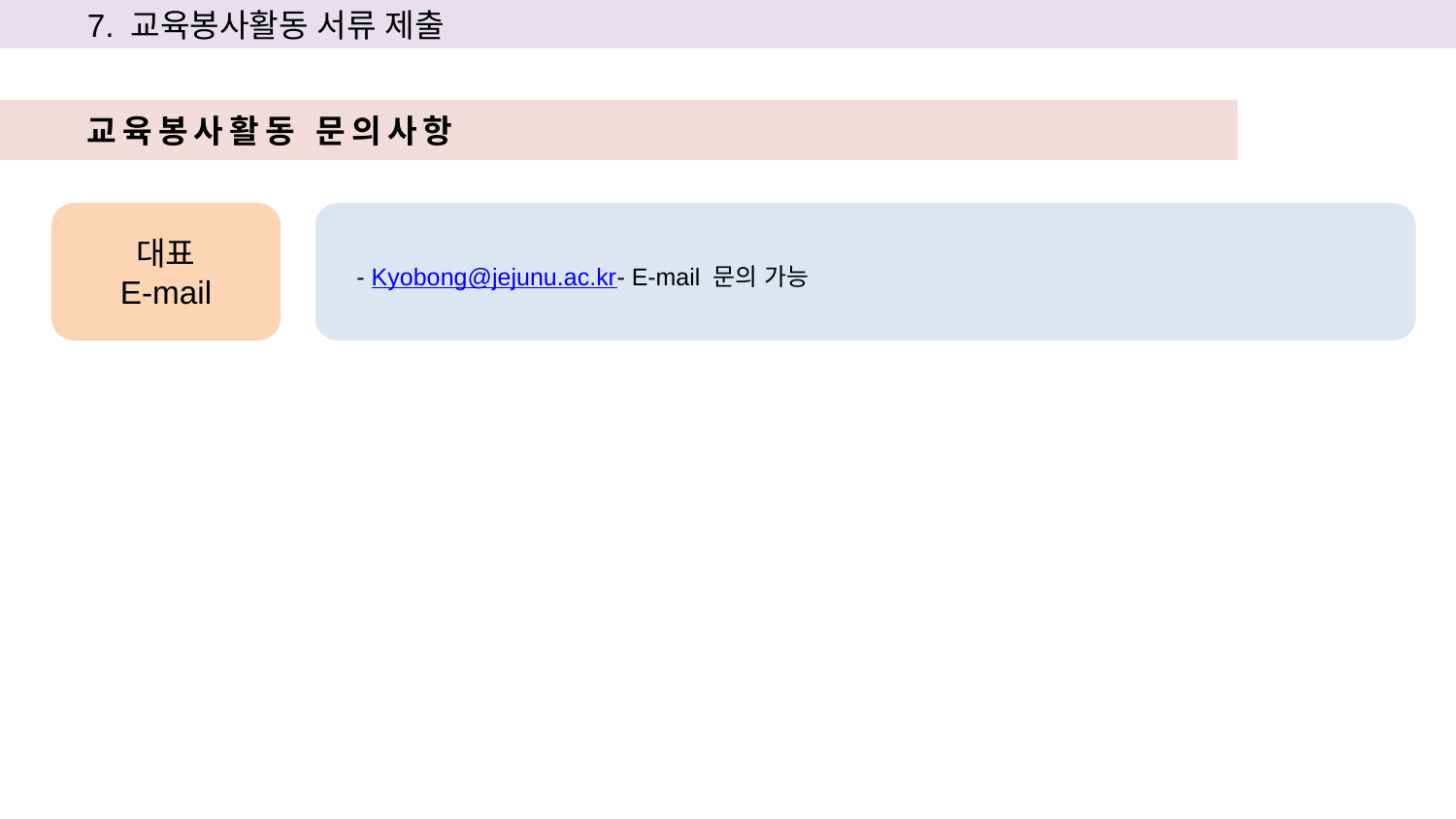

7. 교육봉사활동 서류 제출
교육봉사활동 문의사항
대표
E-mail
   - Kyobong@jejunu.ac.kr
- E-mail 문의 가능